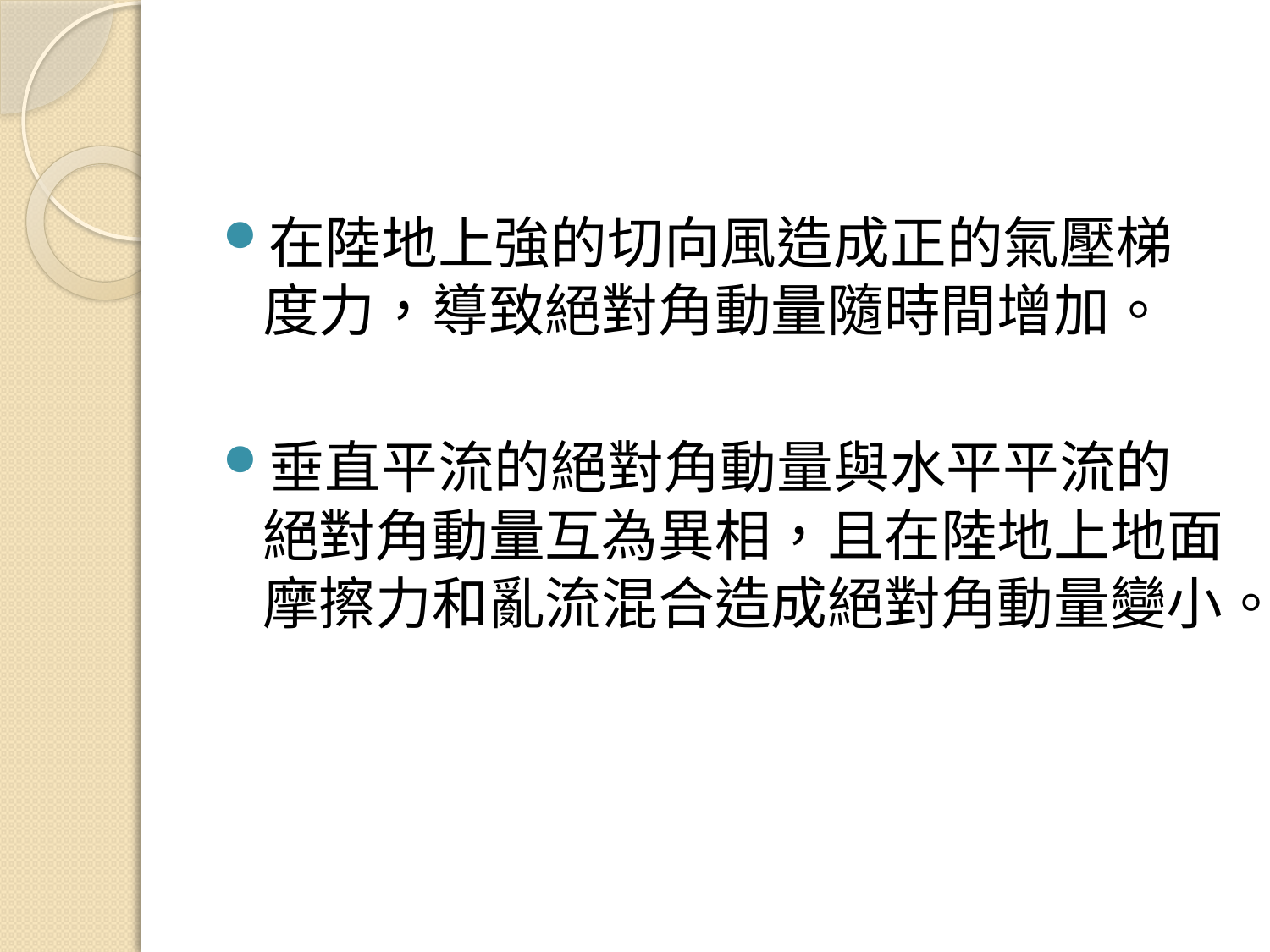

#
在陸地上強的切向風造成正的氣壓梯度力，導致絕對角動量隨時間增加。

垂直平流的絕對角動量與水平平流的絕對角動量互為異相，且在陸地上地面摩擦力和亂流混合造成絕對角動量變小。